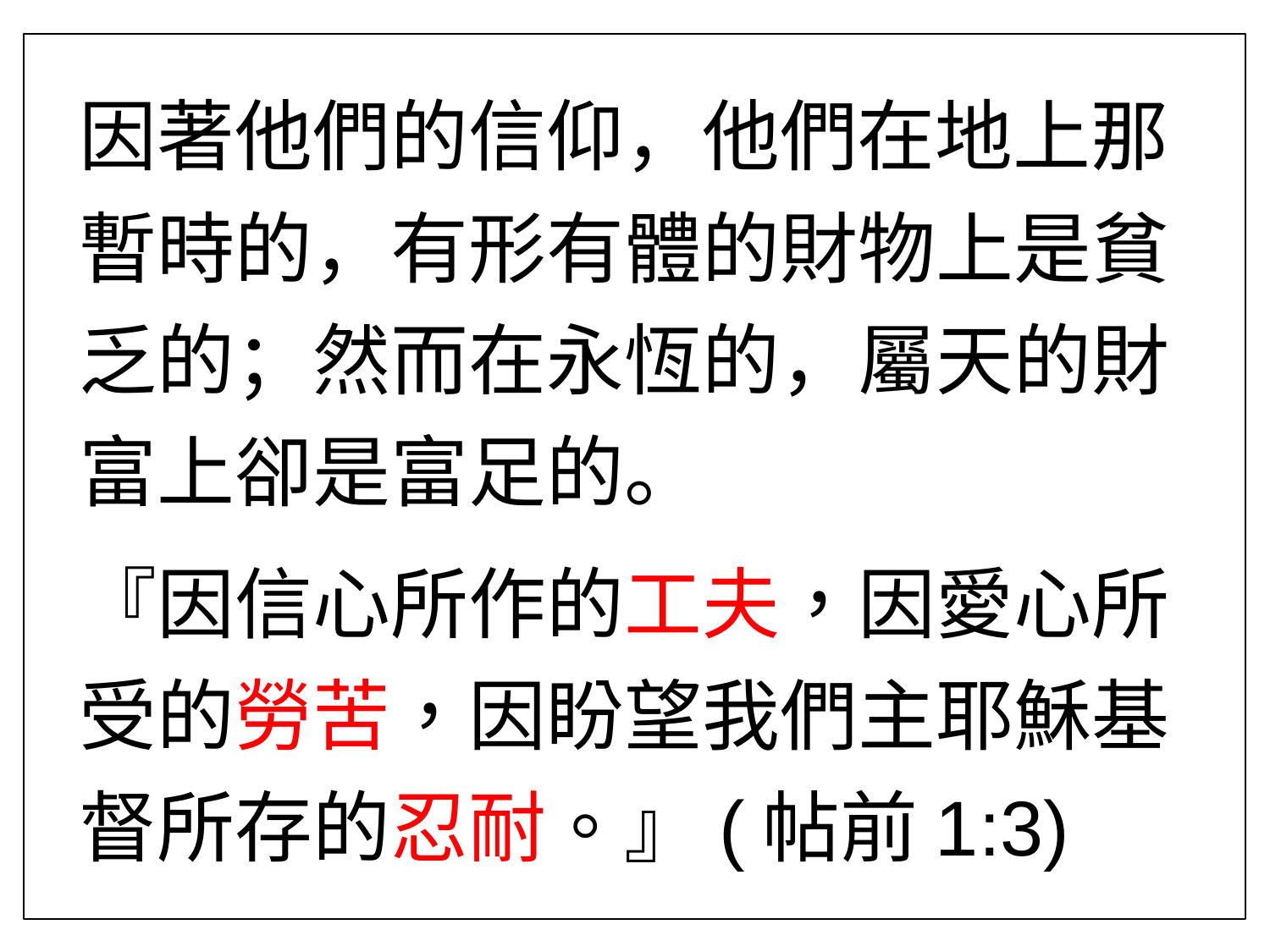

因著他們的信仰，他們在地上那暫時的，有形有體的財物上是貧乏的；然而在永恆的，屬天的財富上卻是富足的。
『因信心所作的工夫，因愛心所受的勞苦，因盼望我們主耶穌基督所存的忍耐。』(帖前1:3)